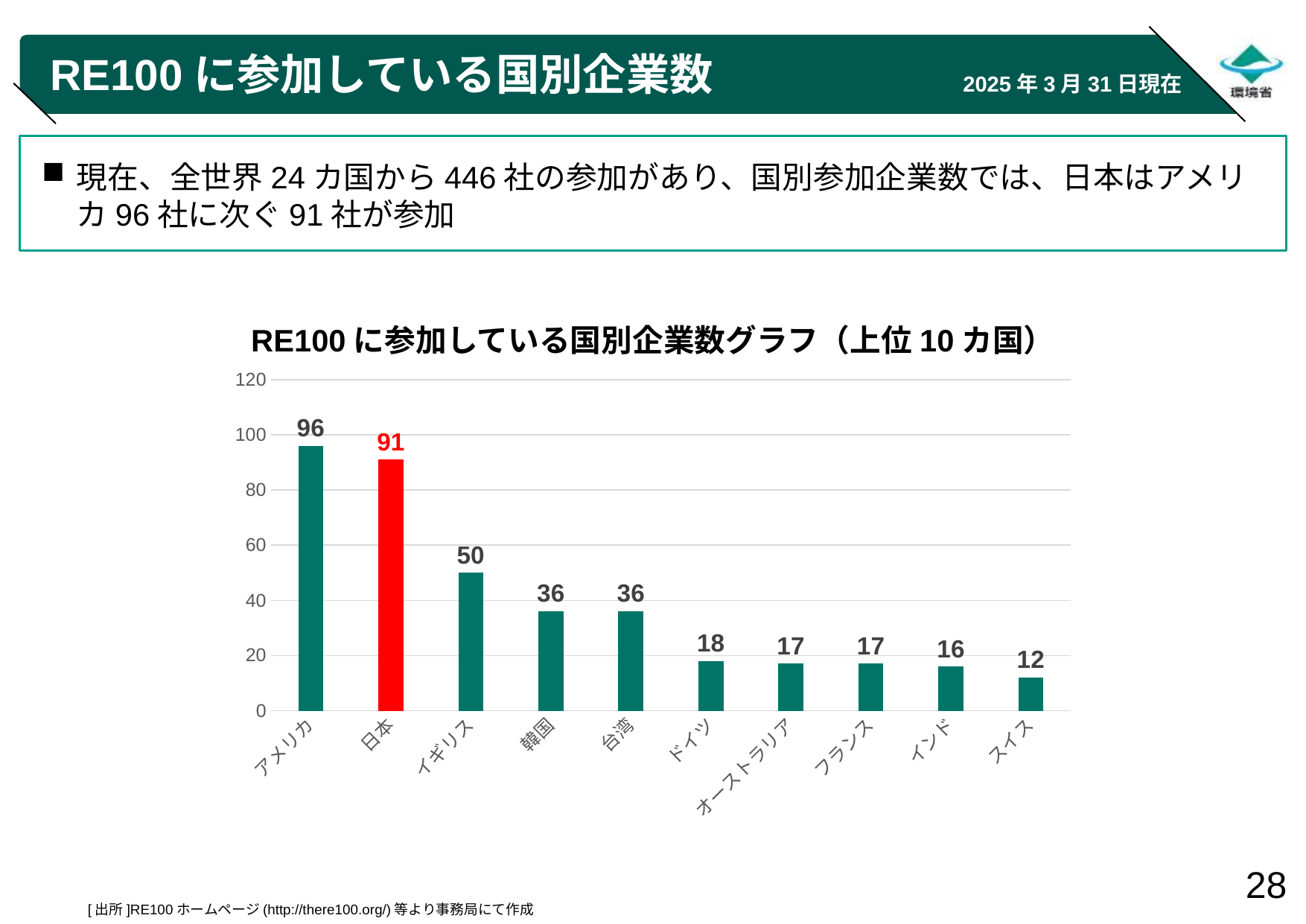

# RE100に参加している国別企業数
2025年3月31日現在
現在、全世界24カ国から446社の参加があり、国別参加企業数では、日本はアメリカ96社に次ぐ91社が参加
RE100に参加している国別企業数グラフ（上位10カ国）

### Chart

| Category | 系列 1 |
|---|---|
| アメリカ | 96.0 |
| 日本 | 91.0 |
| イギリス | 50.0 |
| 韓国 | 36.0 |
| 台湾 | 36.0 |
| ドイツ | 18.0 |
| オーストラリア | 17.0 |
| フランス | 17.0 |
| インド | 16.0 |
| スイス | 12.0 |
[出所]RE100ホームページ(http://there100.org/)等より事務局にて作成